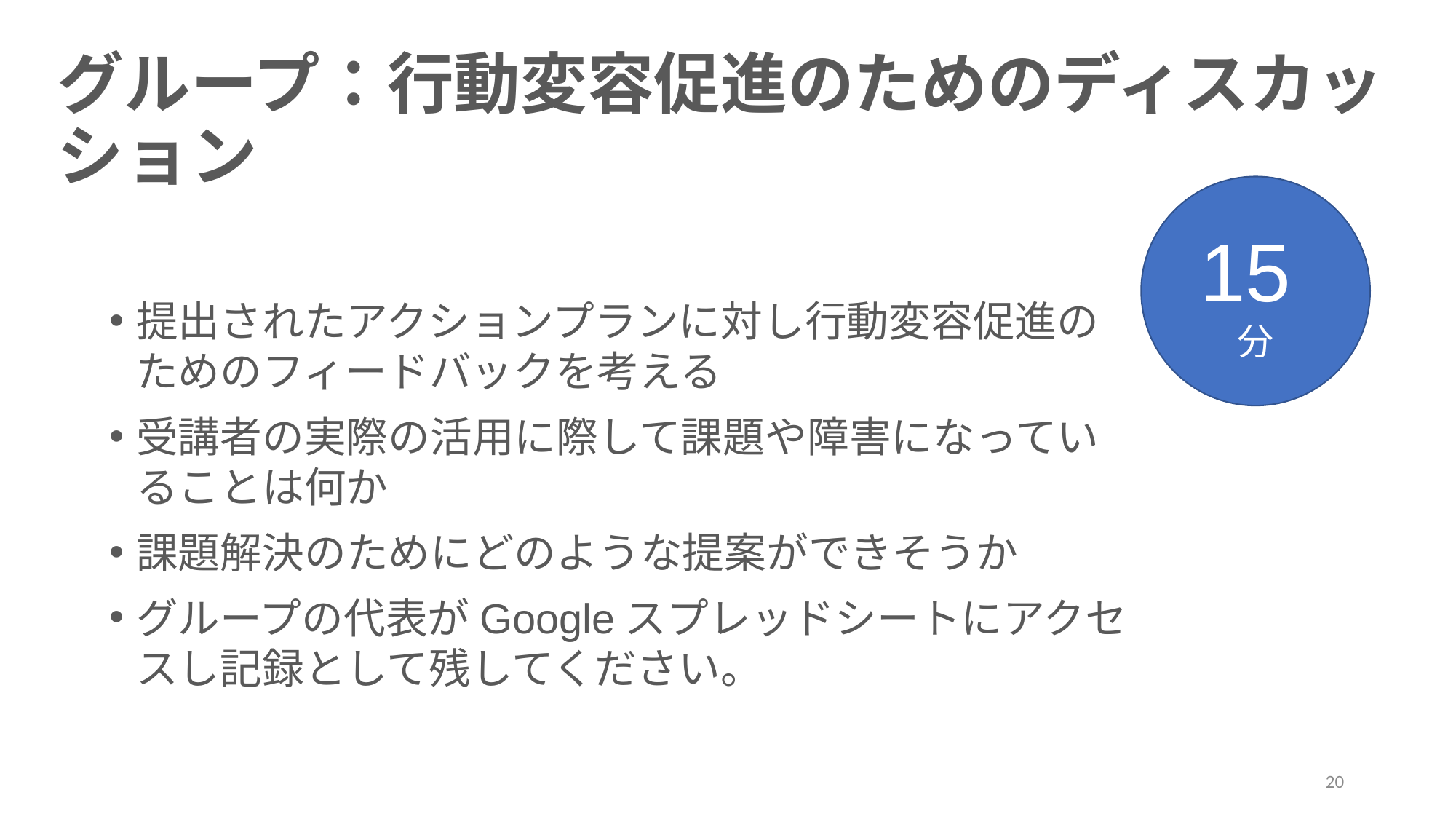

# グループ：行動変容促進のためのディスカッション
15分
提出されたアクションプランに対し行動変容促進のためのフィードバックを考える
受講者の実際の活用に際して課題や障害になっていることは何か
課題解決のためにどのような提案ができそうか
グループの代表がGoogleスプレッドシートにアクセスし記録として残してください。

20